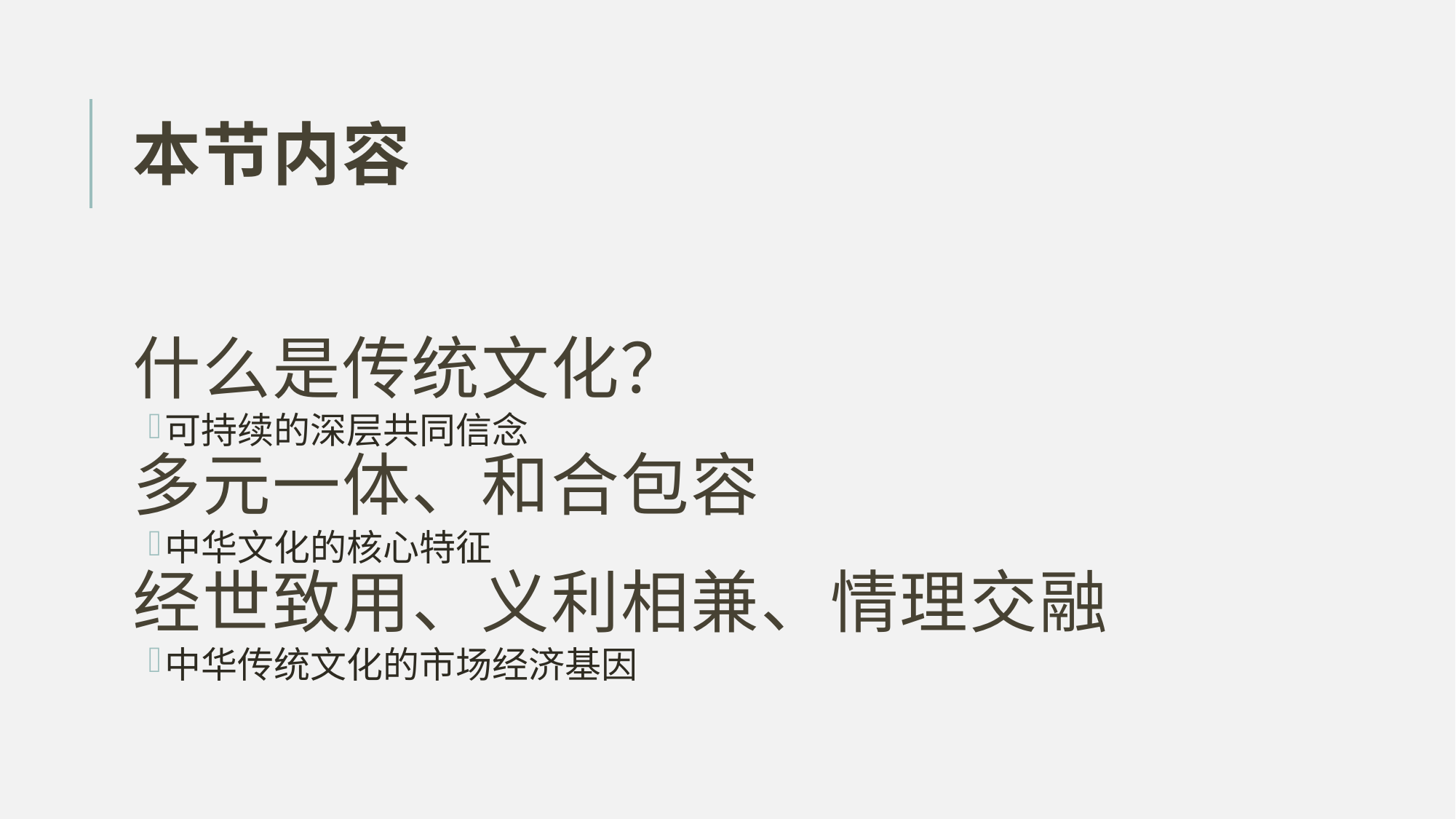

# 本节内容
什么是传统文化？
可持续的深层共同信念
多元一体、和合包容
中华文化的核心特征
经世致用、义利相兼、情理交融
中华传统文化的市场经济基因